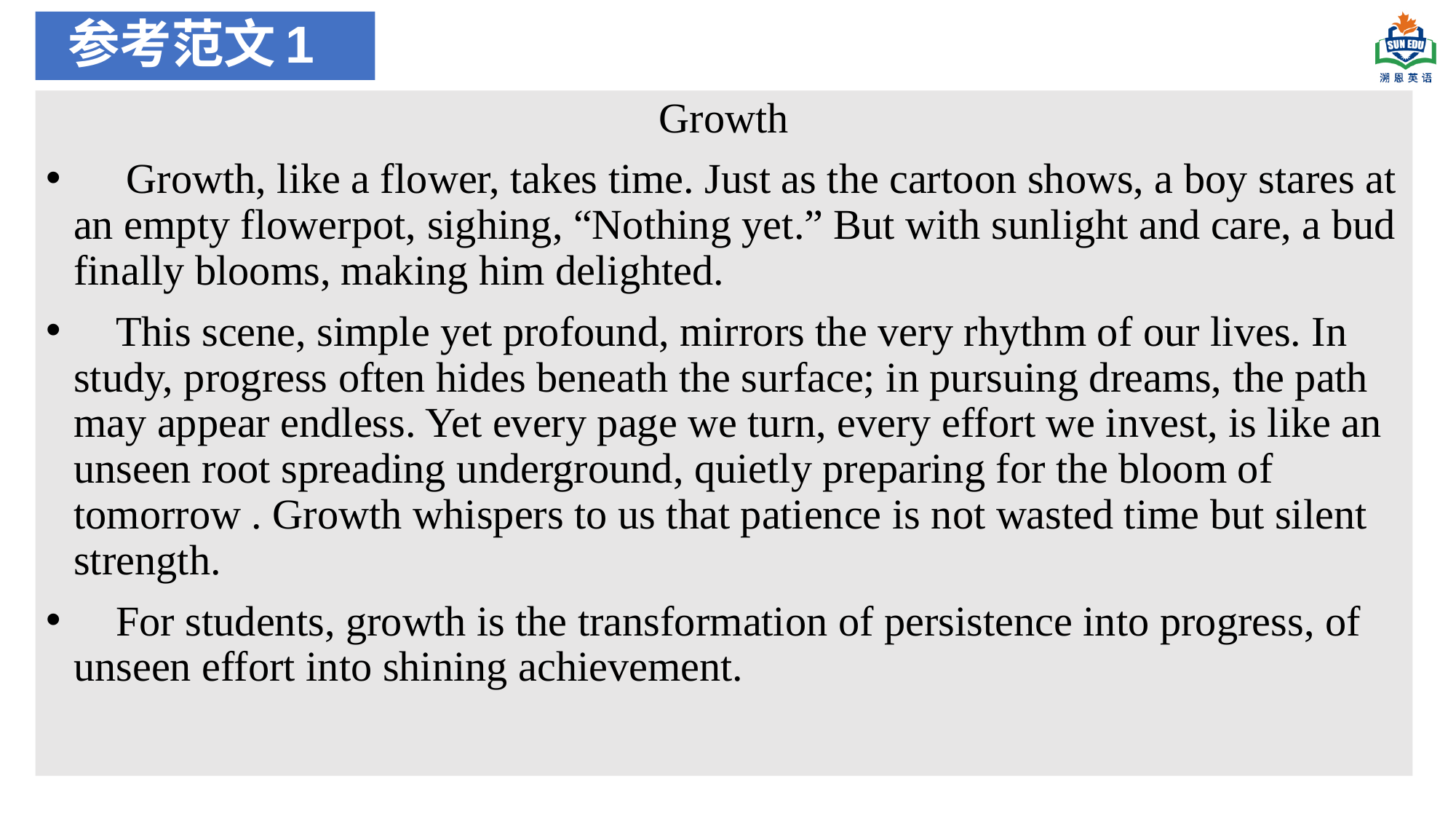

# 参考范文1
Growth
     Growth, like a flower, takes time. Just as the cartoon shows, a boy stares at an empty flowerpot, sighing, “Nothing yet.” But with sunlight and care, a bud finally blooms, making him delighted.
    This scene, simple yet profound, mirrors the very rhythm of our lives. In study, progress often hides beneath the surface; in pursuing dreams, the path may appear endless. Yet every page we turn, every effort we invest, is like an unseen root spreading underground, quietly preparing for the bloom of tomorrow . Growth whispers to us that patience is not wasted time but silent strength.
    For students, growth is the transformation of persistence into progress, of unseen effort into shining achievement.